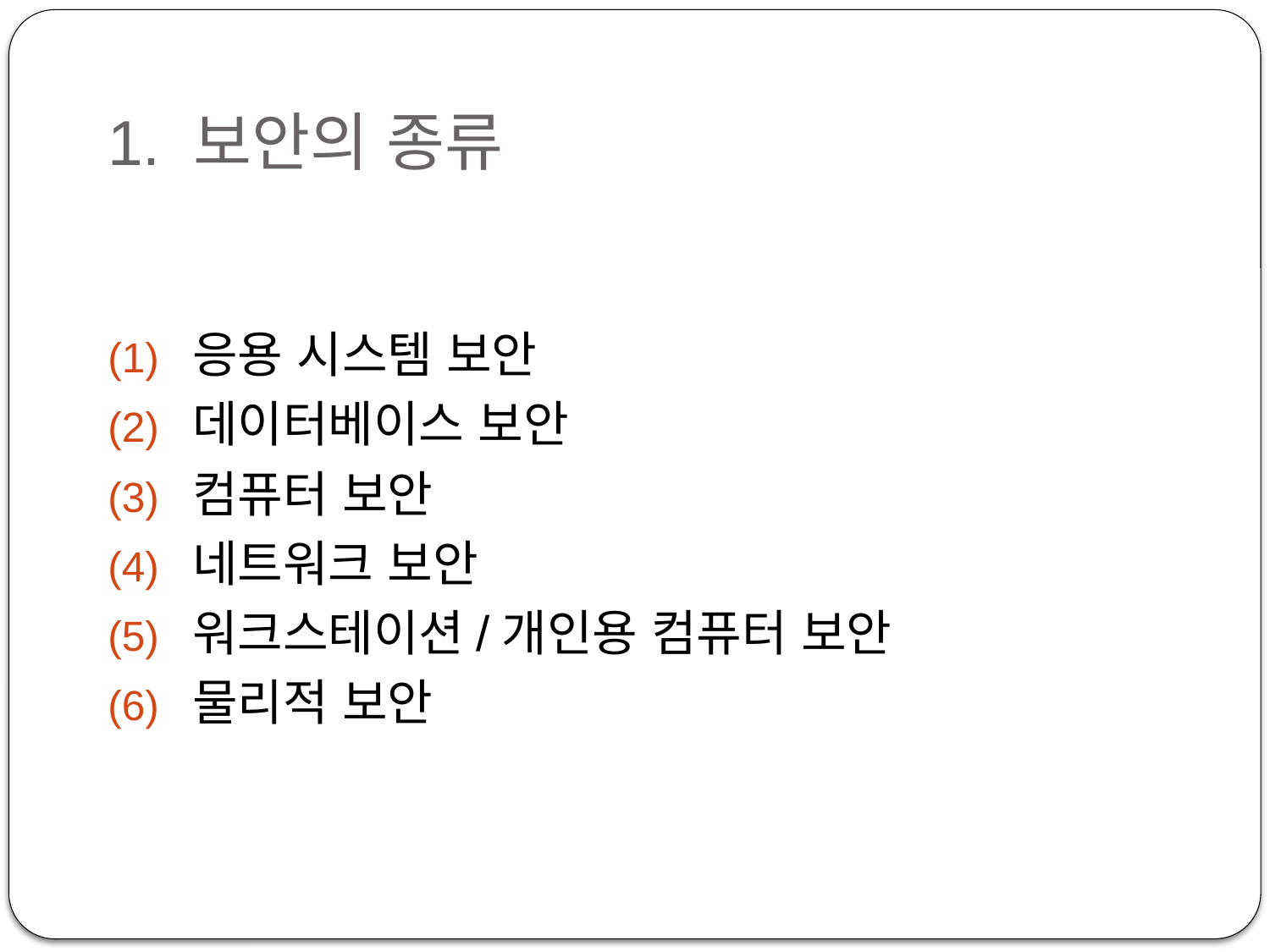

# 1. 보안의 종류
응용 시스템 보안
데이터베이스 보안
컴퓨터 보안
네트워크 보안
워크스테이션/개인용 컴퓨터 보안
물리적 보안